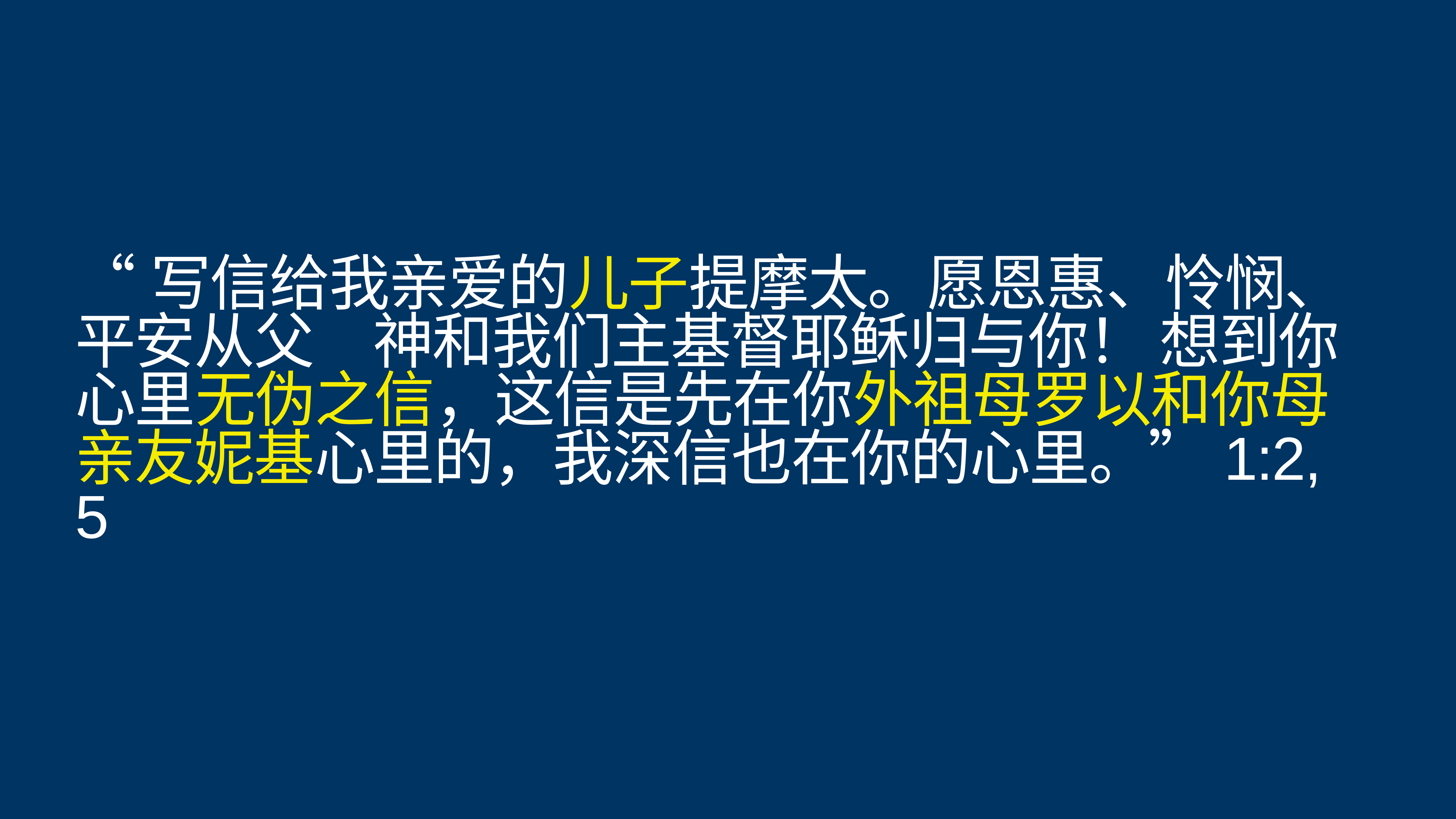

# “写信给我亲爱的儿子提摩太。愿恩惠、怜悯、平安从父　神和我们主基督耶稣归与你！ 想到你心里无伪之信，这信是先在你外祖母罗以和你母亲友妮基心里的，我深信也在你的心里。”1:2, 5